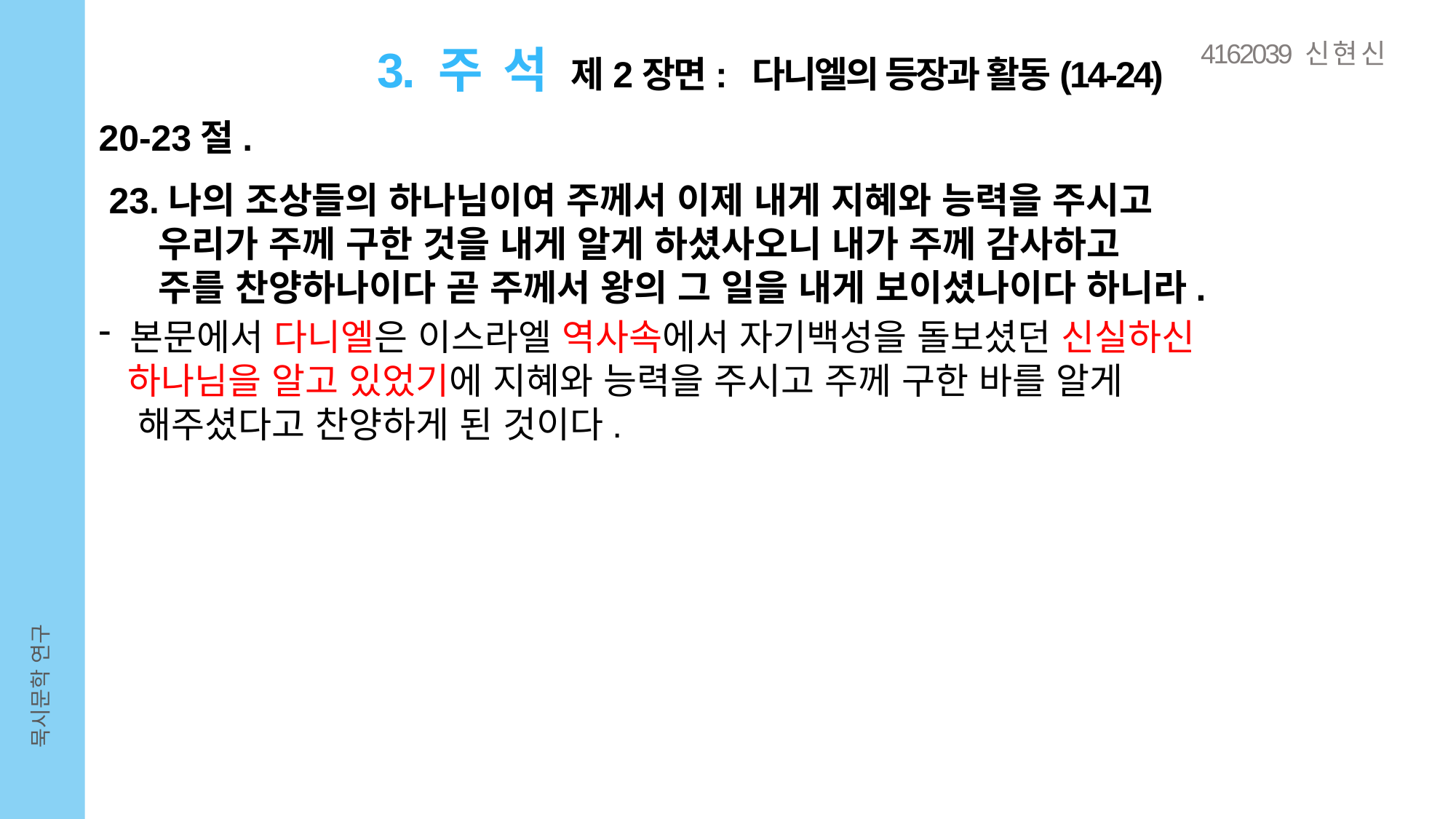

4162039 신 현 신
3. 주  석  제2장면:  다니엘의 등장과 활동(14-24)
20-23절.

 23.나의 조상들의 하나님이여 주께서 이제 내게 지혜와 능력을 주시고
     우리가 주께 구한 것을 내게 알게 하셨사오니 내가 주께 감사하고
     주를 찬양하나이다 곧 주께서 왕의 그 일을 내게 보이셨나이다 하니라.

 본문에서 다니엘은 이스라엘 역사속에서 자기백성을 돌보셨던 신실하신
  하나님을 알고 있었기에 지혜와 능력을 주시고 주께 구한 바를 알게
   해주셨다고 찬양하게 된 것이다.
묵시문학 연구